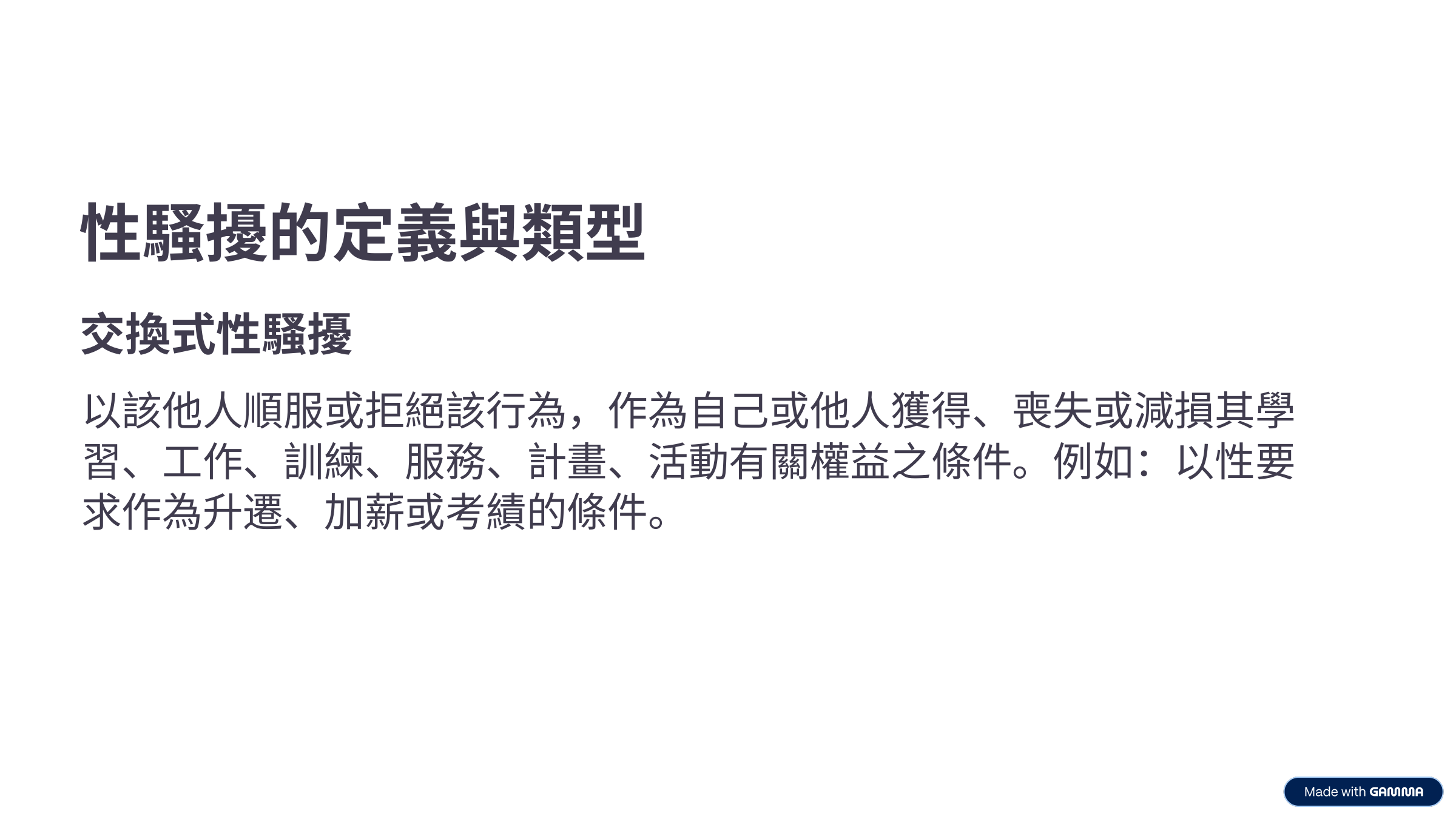

性騷擾的定義與類型
交換式性騷擾
以該他人順服或拒絕該行為，作為自己或他人獲得、喪失或減損其學習、工作、訓練、服務、計畫、活動有關權益之條件。例如：以性要求作為升遷、加薪或考績的條件。